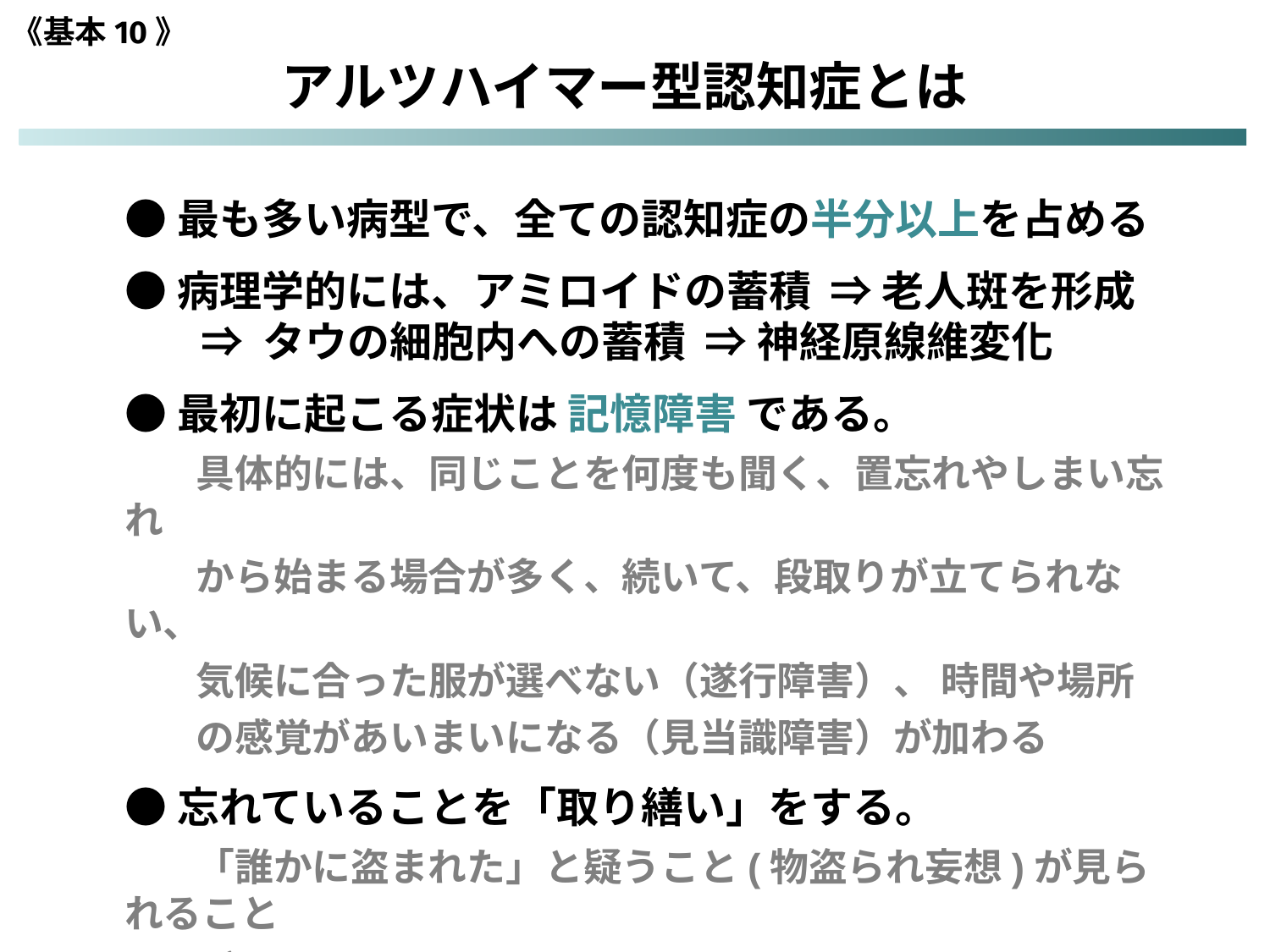

《基本10》
アルツハイマー型認知症とは

●最も多い病型で、全ての認知症の半分以上を占める
●病理学的には、アミロイドの蓄積  ⇒ 老人斑を形成
        ⇒ タウの細胞内への蓄積  ⇒ 神経原線維変化
●最初に起こる症状は 記憶障害 である。
       具体的には、同じことを何度も聞く、置忘れやしまい忘れ
       から始まる場合が多く、続いて、段取りが立てられない、
       気候に合った服が選べない（遂行障害）、 時間や場所
       の感覚があいまいになる（見当識障害）が加わる
●忘れていることを「取り繕い」をする。
       「誰かに盗まれた」と疑うこと(物盗られ妄想)が見られること
       がある。